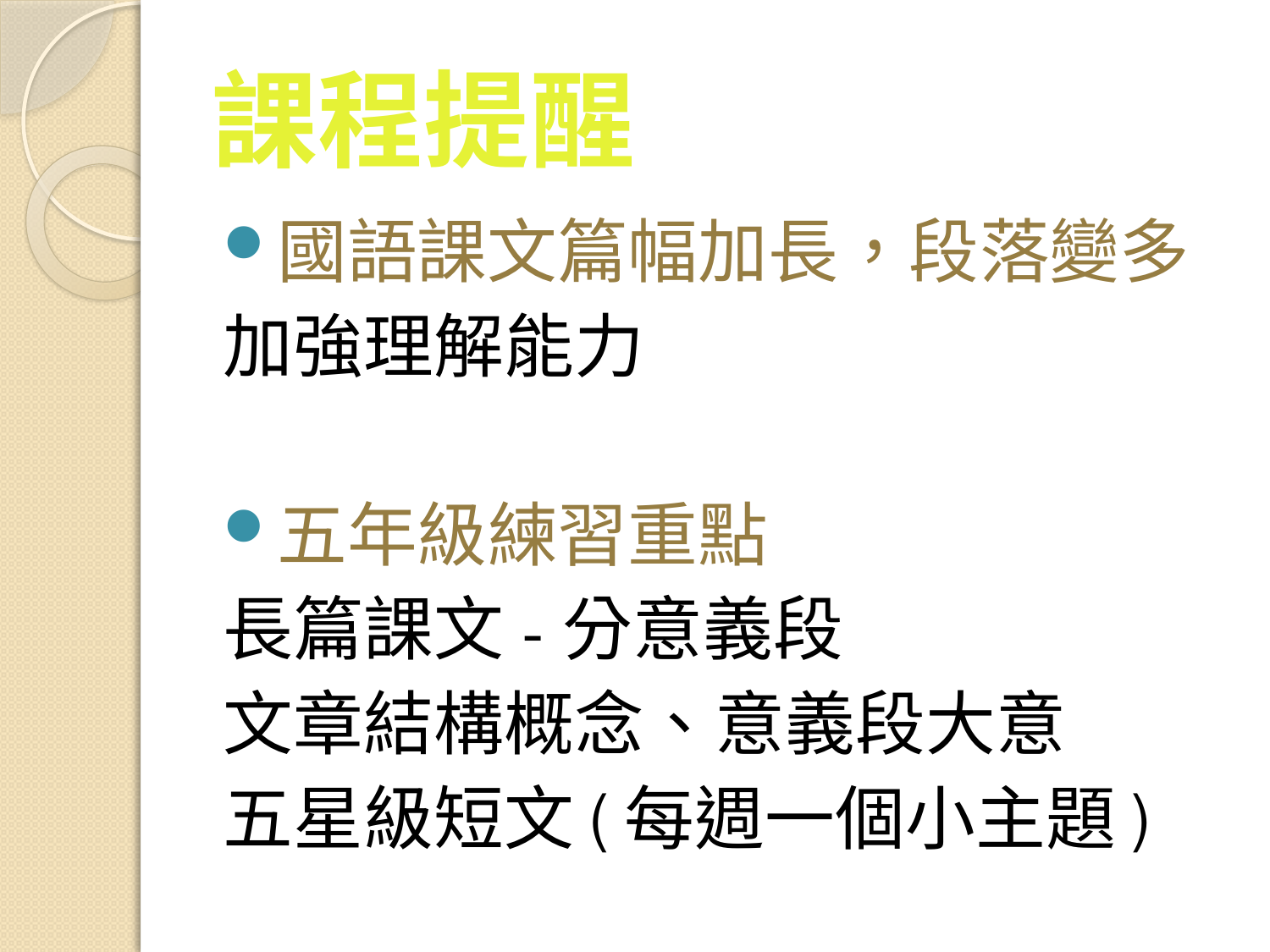

# 課程提醒
國語課文篇幅加長，段落變多
加強理解能力

五年級練習重點
長篇課文-分意義段
文章結構概念、意義段大意
五星級短文(每週一個小主題)